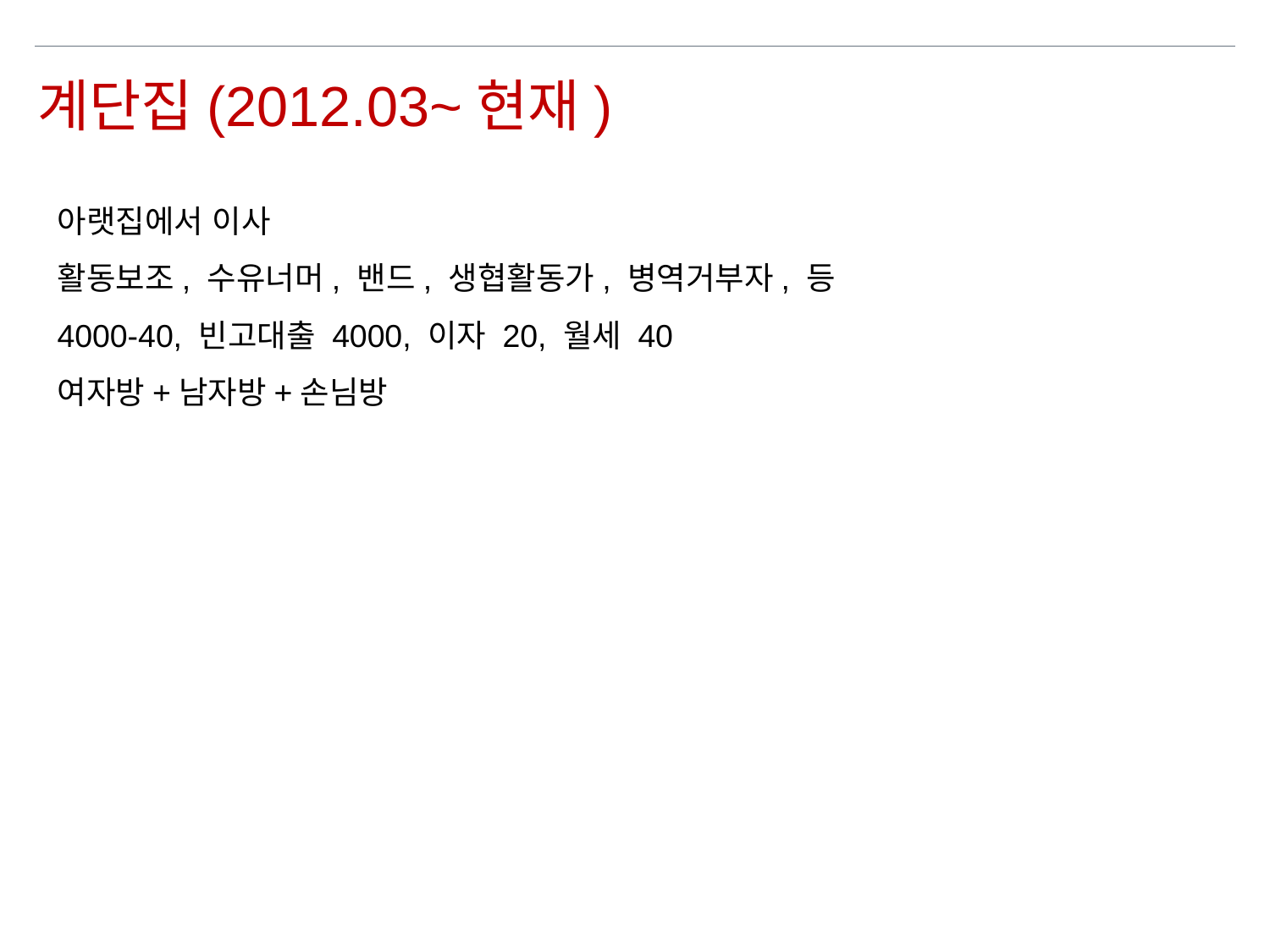

계단집(2012.03~현재)
아랫집에서 이사
활동보조, 수유너머, 밴드, 생협활동가, 병역거부자, 등
4000-40, 빈고대출 4000, 이자 20, 월세 40
여자방+남자방+손님방